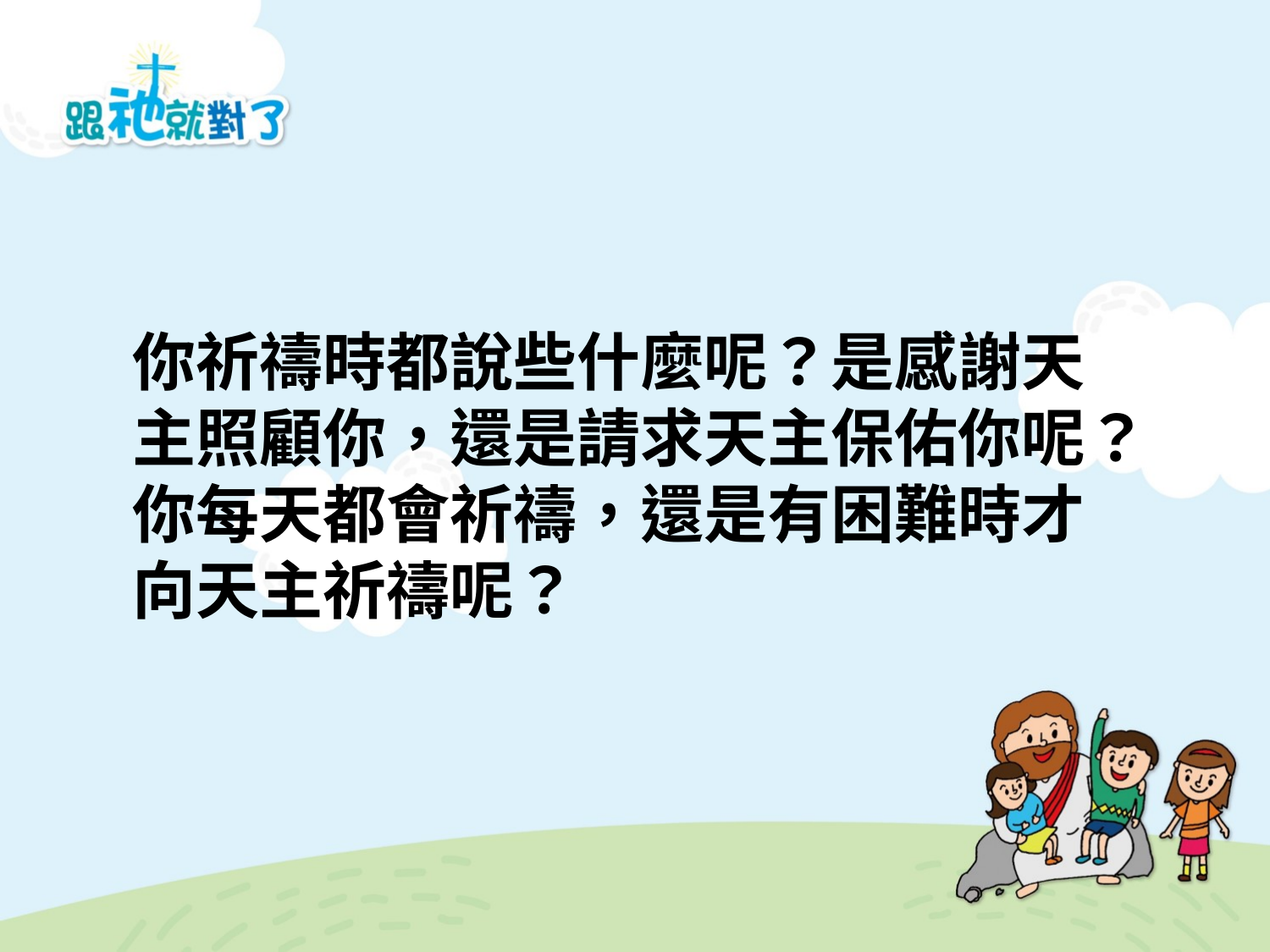

你祈禱時都說些什麼呢？是感謝天主照顧你，還是請求天主保佑你呢？你每天都會祈禱，還是有困難時才向天主祈禱呢？